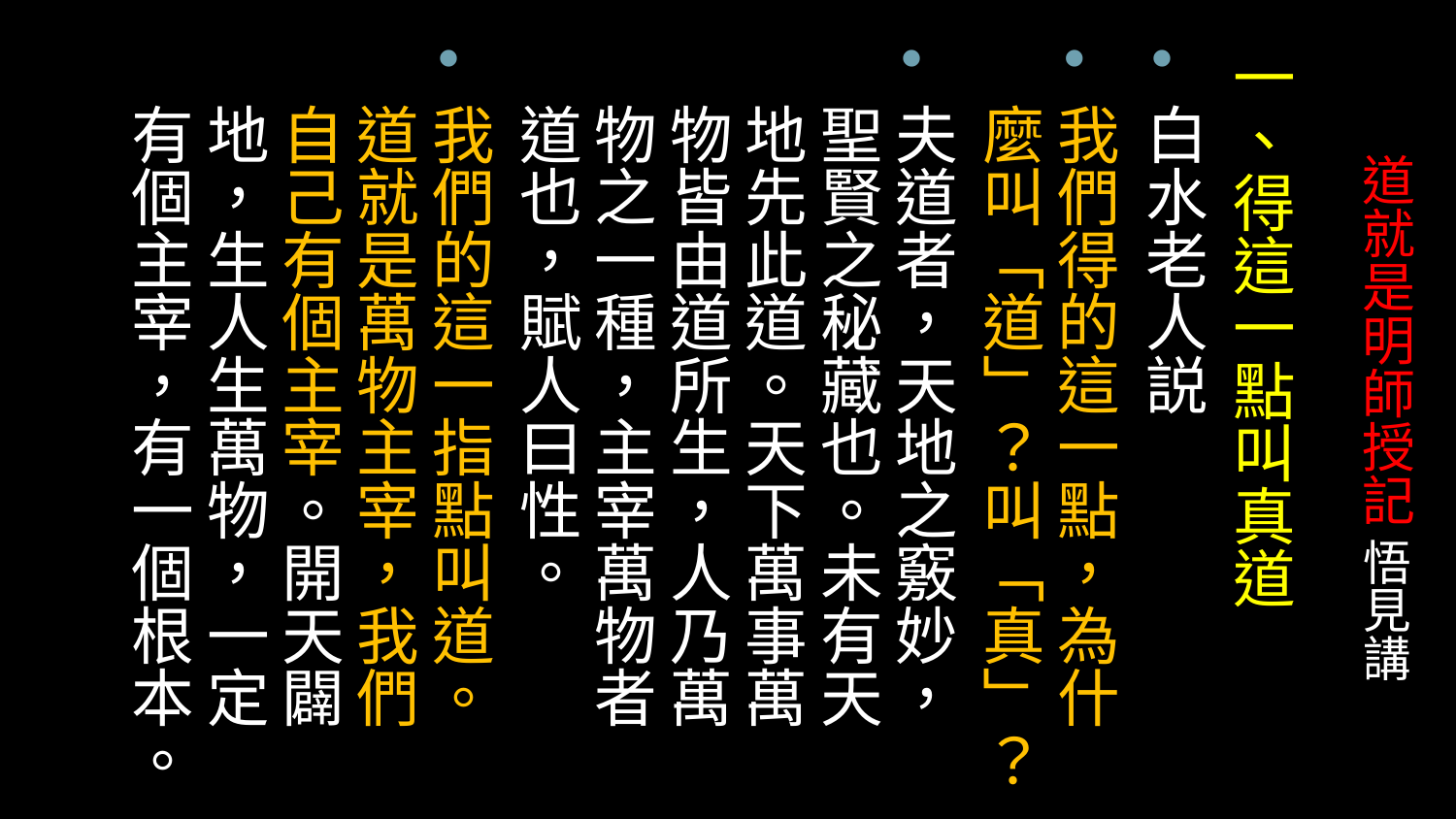

一、得這一點叫真道
白水老人説
我們得的這一點，為什麼叫「道」？叫「真」？
夫道者，天地之竅妙，聖賢之秘藏也。未有天地先此道。天下萬事萬物皆由道所生，人乃萬物之一種，主宰萬物者道也，賦人曰性。
我們的這一指點叫道。道就是萬物主宰，我們自己有個主宰。開天闢地，生人生萬物，一定有個主宰，有一個根本。

# 道就是明師授記 悟見講